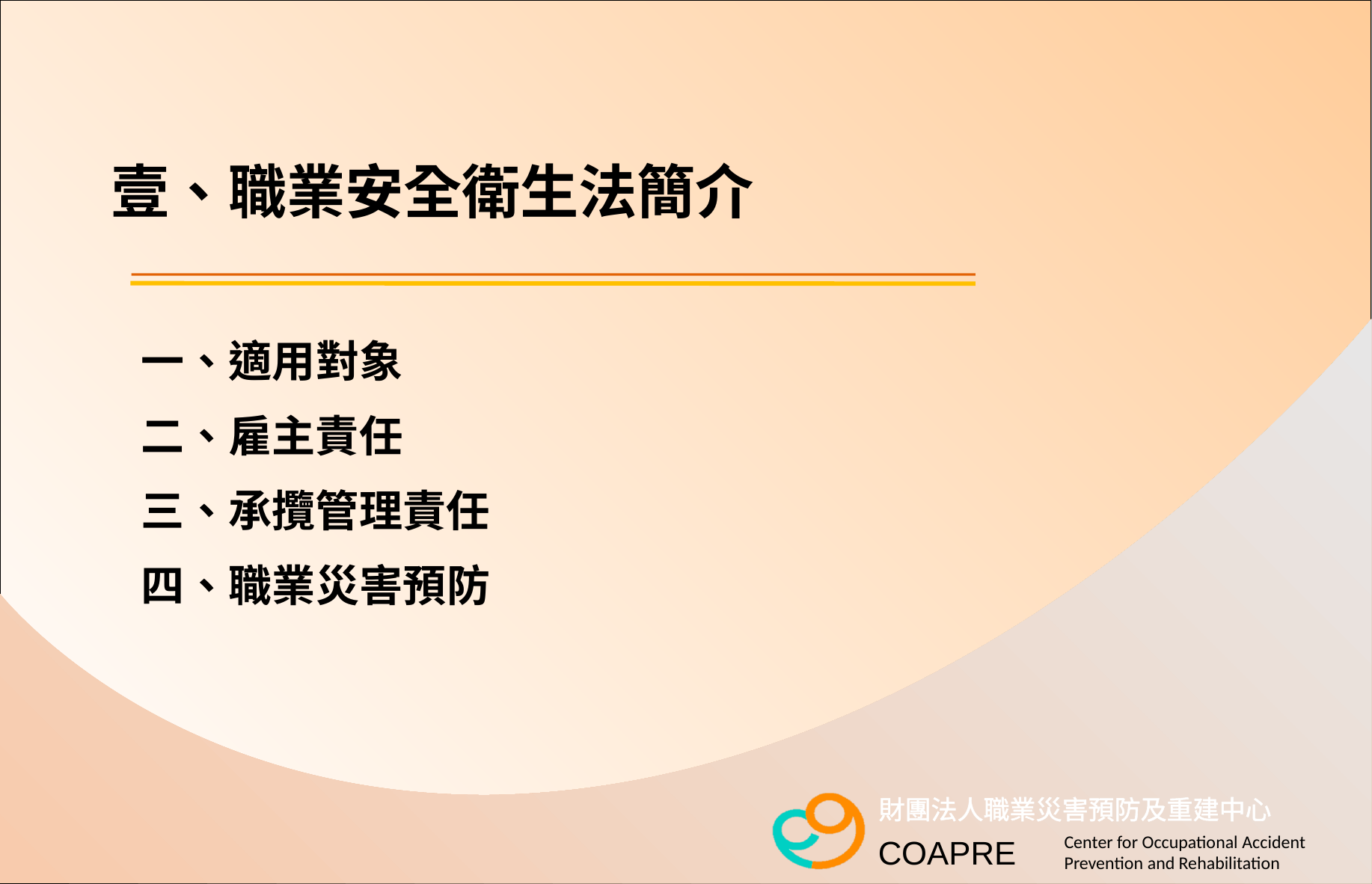

# 壹、職業安全衛生法簡介

一、適用對象
二、雇主責任
三、承攬管理責任
四、職業災害預防